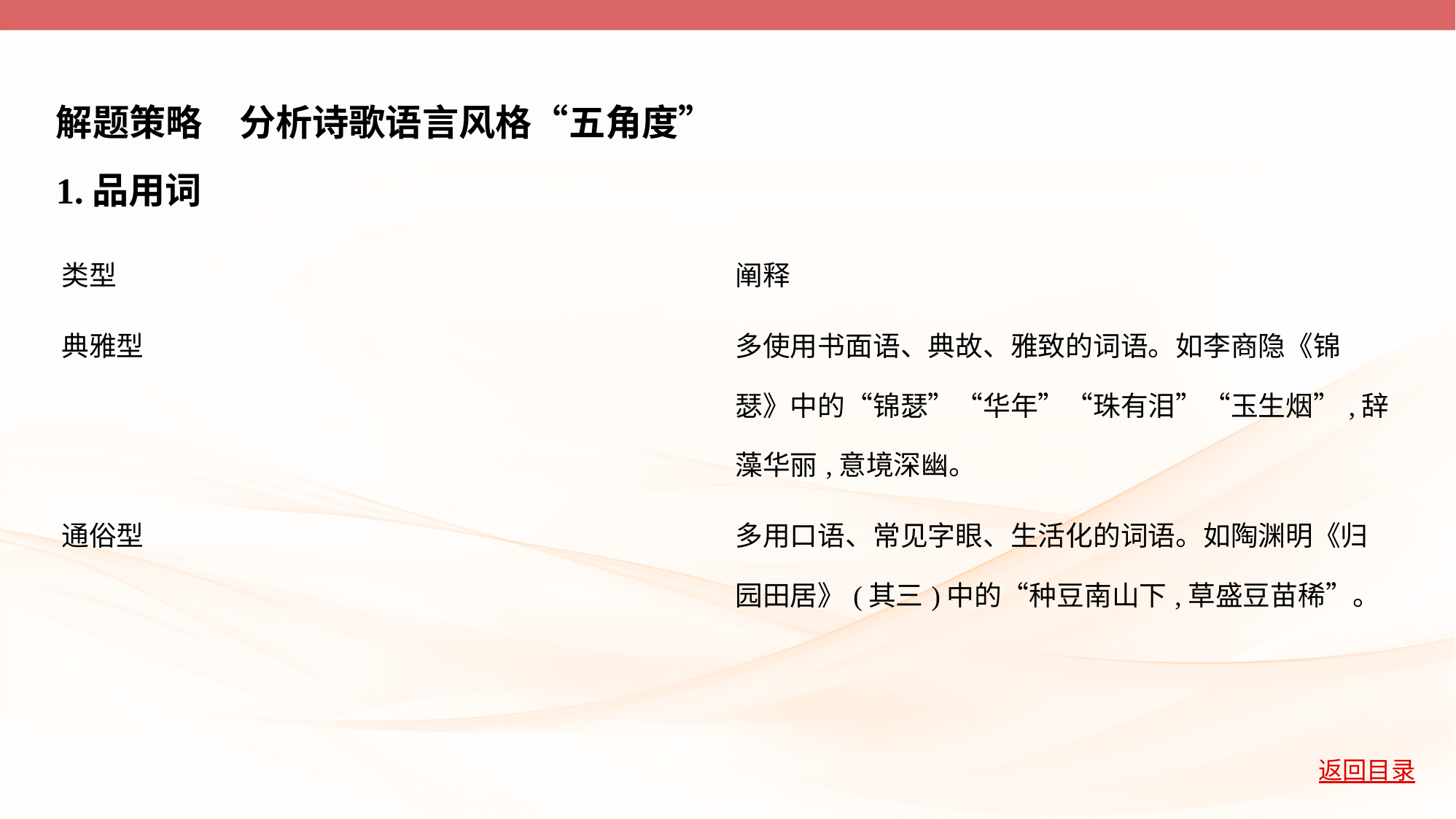

解题策略　分析诗歌语言风格“五角度”
1.品用词
| 类型 | 阐释 |
| --- | --- |
| 典雅型 | 多使用书面语、典故、雅致的词语。如李商隐《锦 瑟》中的“锦瑟”“华年”“珠有泪”“玉生烟”,辞 藻华丽,意境深幽。 |
| 通俗型 | 多用口语、常见字眼、生活化的词语。如陶渊明《归 园田居》(其三)中的“种豆南山下,草盛豆苗稀”。 |